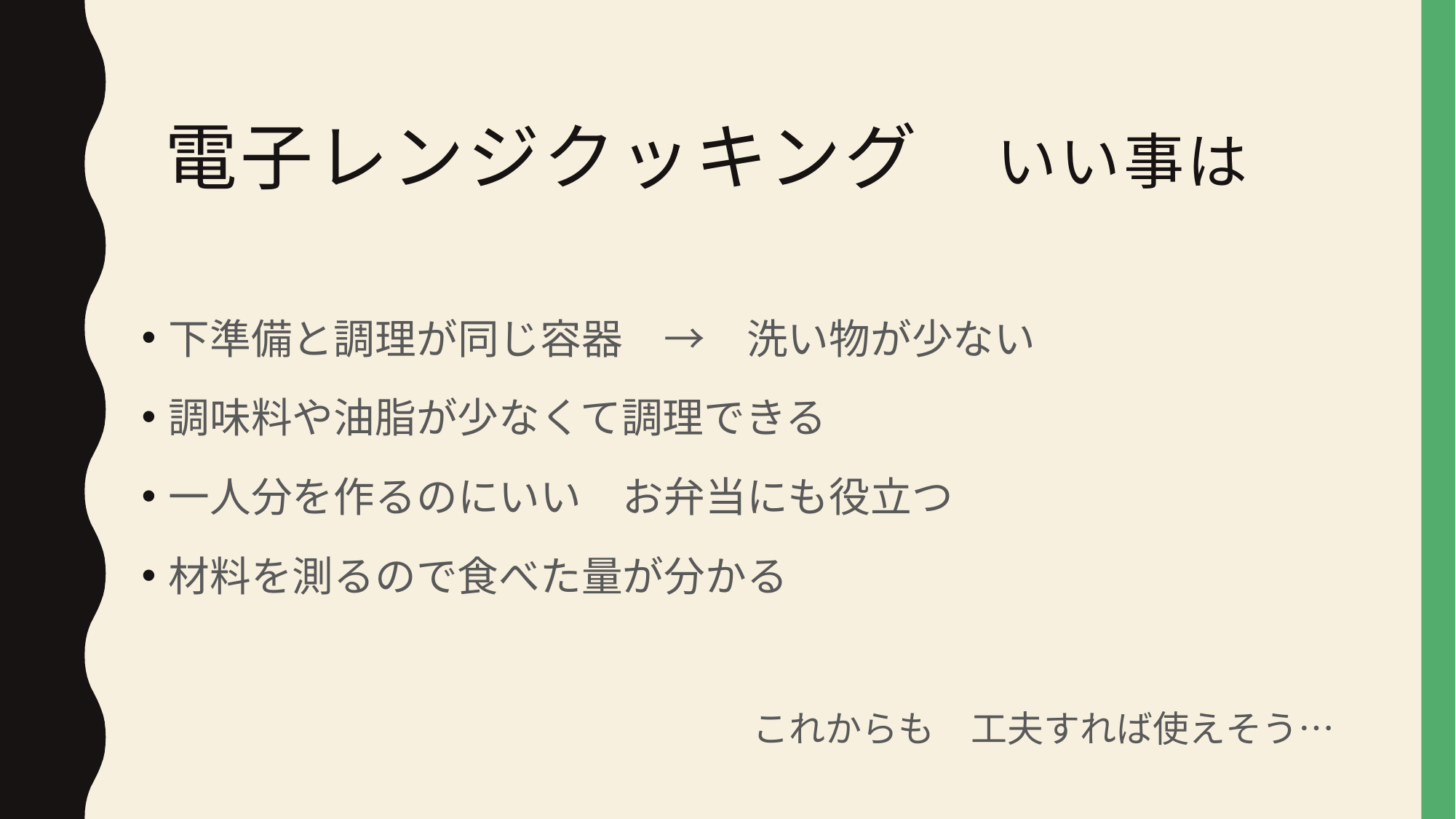

# 電子レンジクッキング　いい事は
下準備と調理が同じ容器　→　洗い物が少ない
調味料や油脂が少なくて調理できる
一人分を作るのにいい　お弁当にも役立つ
材料を測るので食べた量が分かる

これからも　工夫すれば使えそう…